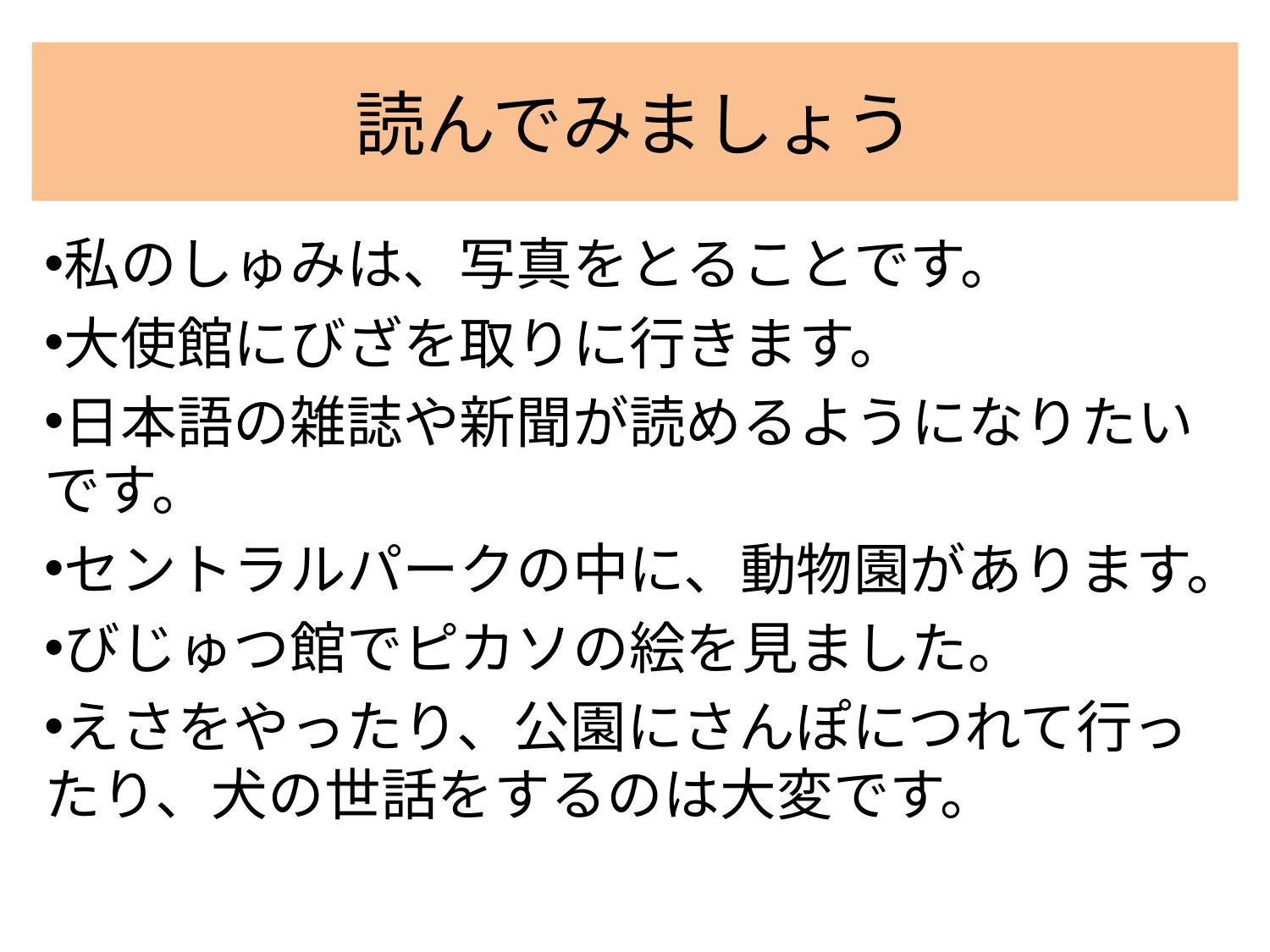

# 読んでみましょう
私のしゅみは、写真をとることです。
大使館にびざを取りに行きます。
日本語の雑誌や新聞が読めるようになりたいです。
セントラルパークの中に、動物園があります。
びじゅつ館でピカソの絵を見ました。
えさをやったり、公園にさんぽにつれて行ったり、犬の世話をするのは大変です。